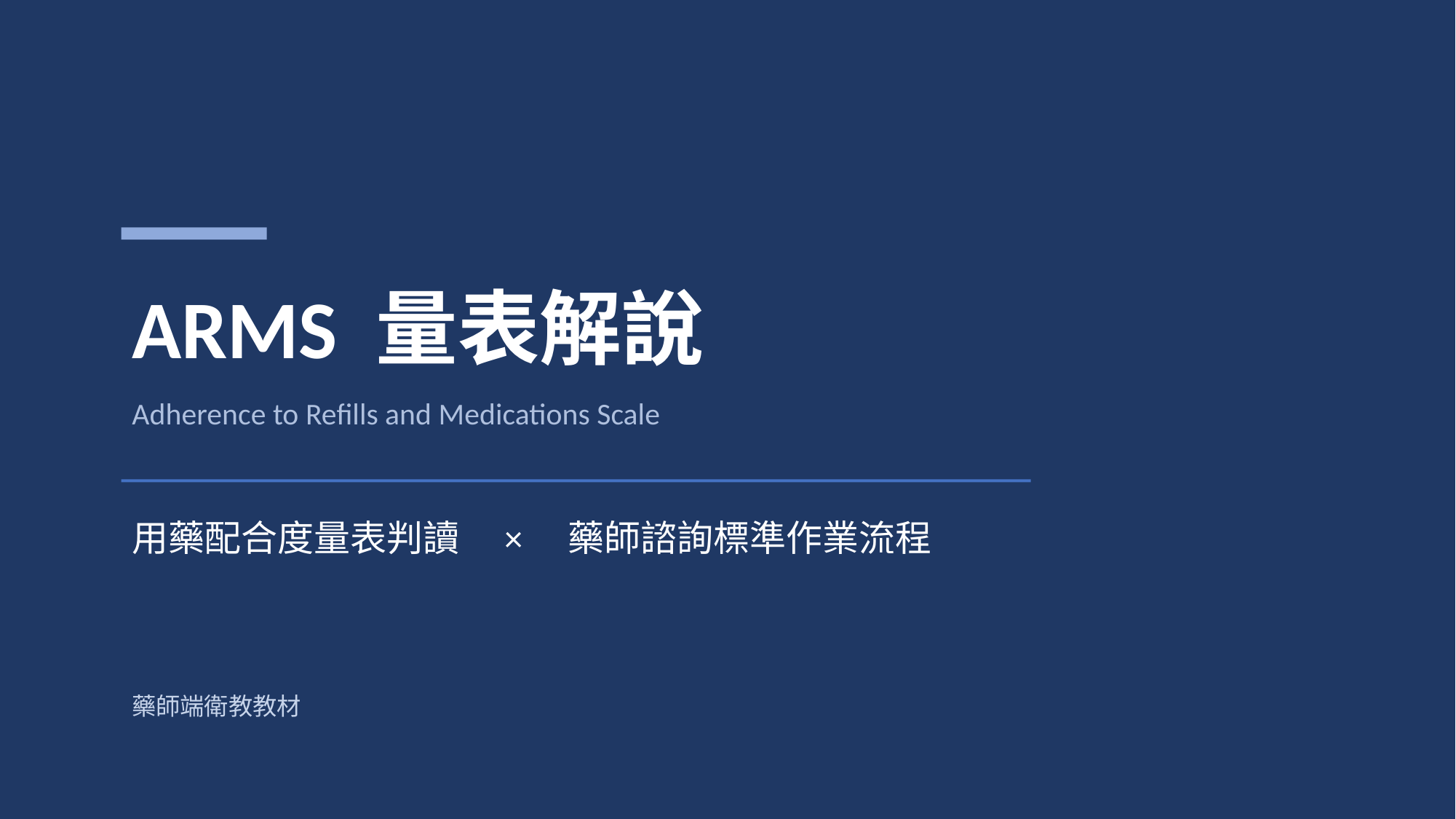

ARMS 量表解說
Adherence to Refills and Medications Scale

用藥配合度量表判讀　×　藥師諮詢標準作業流程
藥師端衛教教材